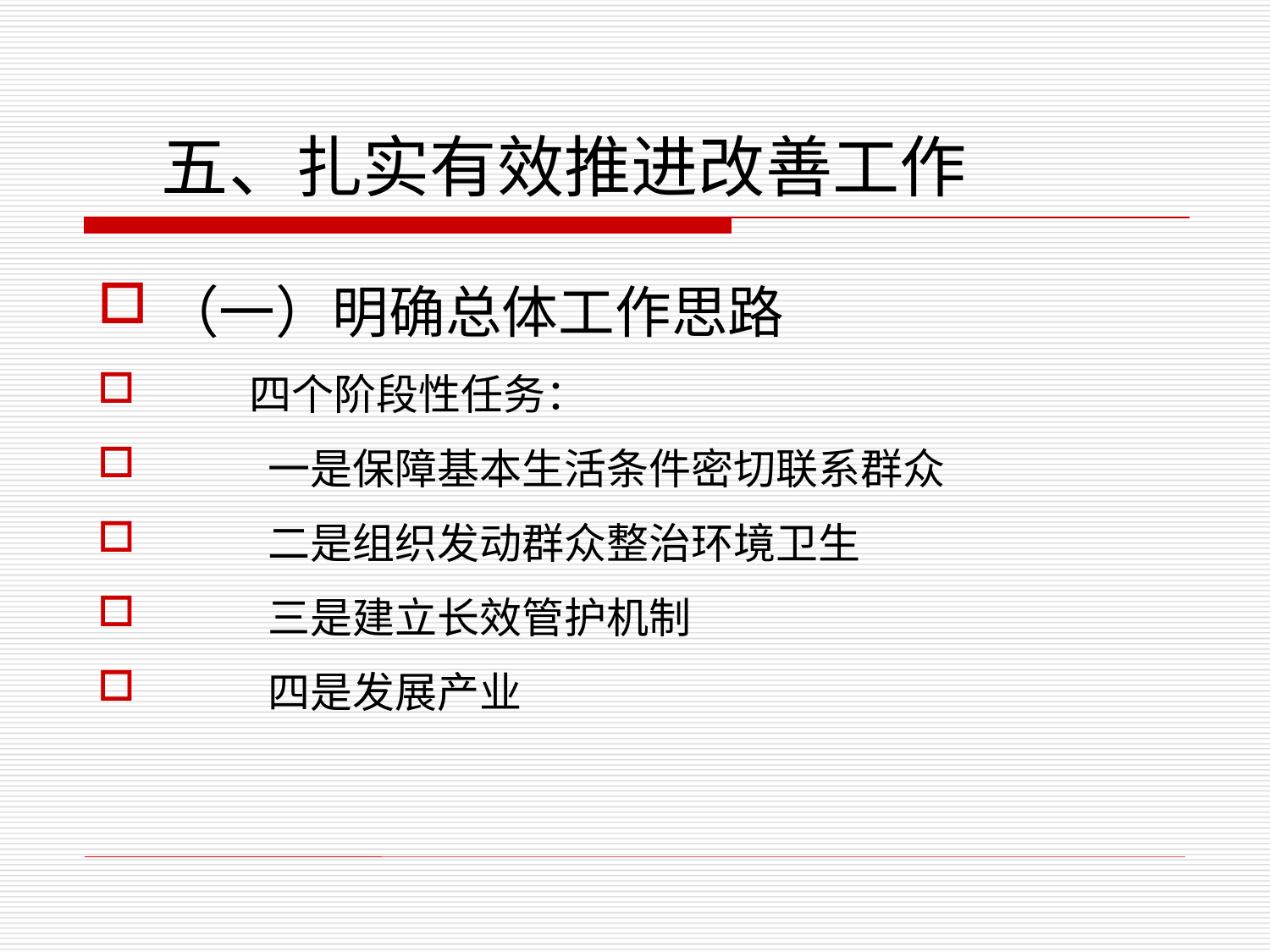

五、扎实有效推进改善工作
（一）明确总体工作思路
        四个阶段性任务：
          一是保障基本生活条件密切联系群众
          二是组织发动群众整治环境卫生
          三是建立长效管护机制
          四是发展产业